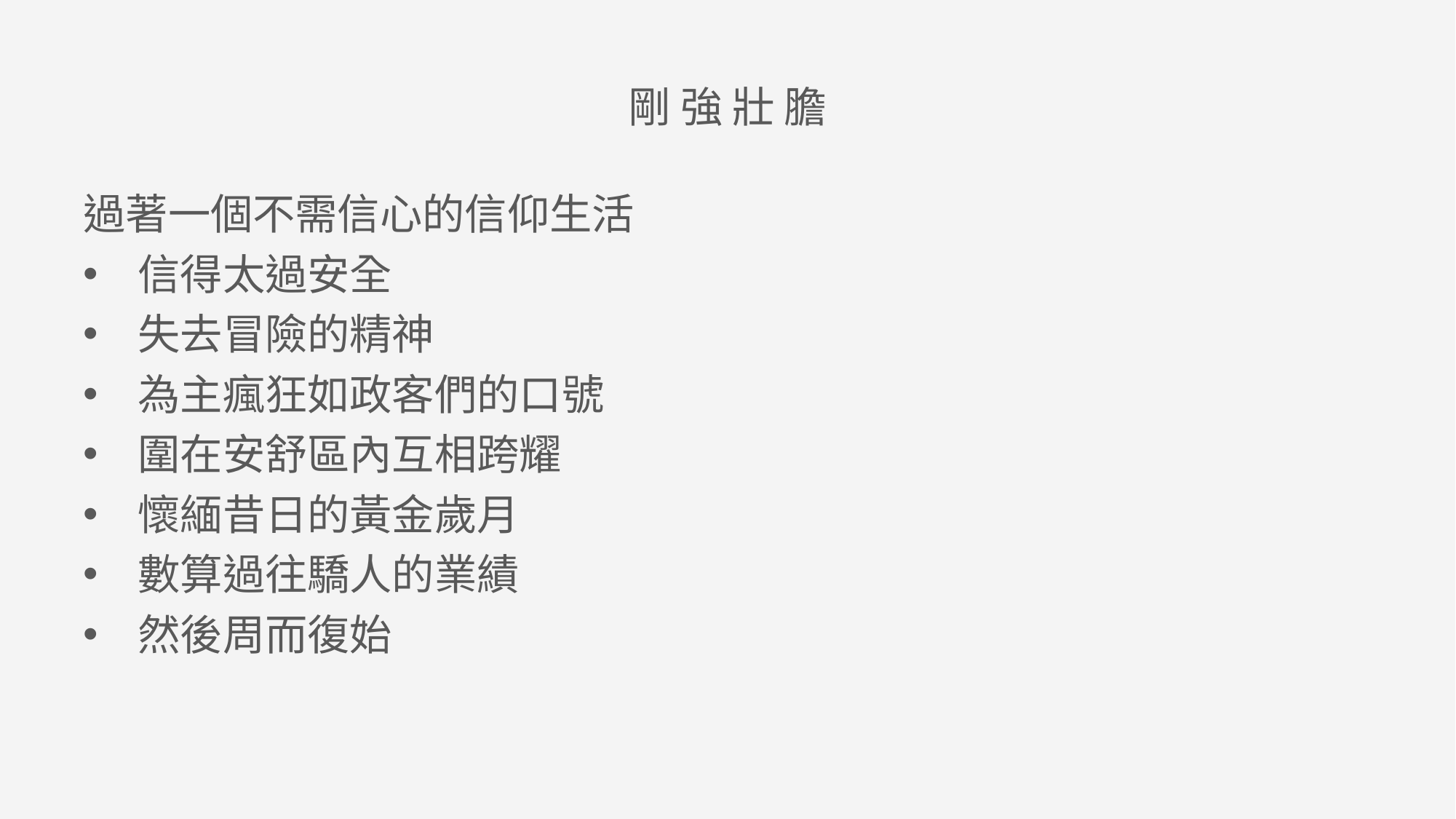

剛 強 壯 膽
過著一個不需信心的信仰生活
信得太過安全
失去冒險的精神
為主瘋狂如政客們的口號
圍在安舒區內互相跨耀
懷緬昔日的黃金歲月
數算過往驕人的業績
然後周而復始